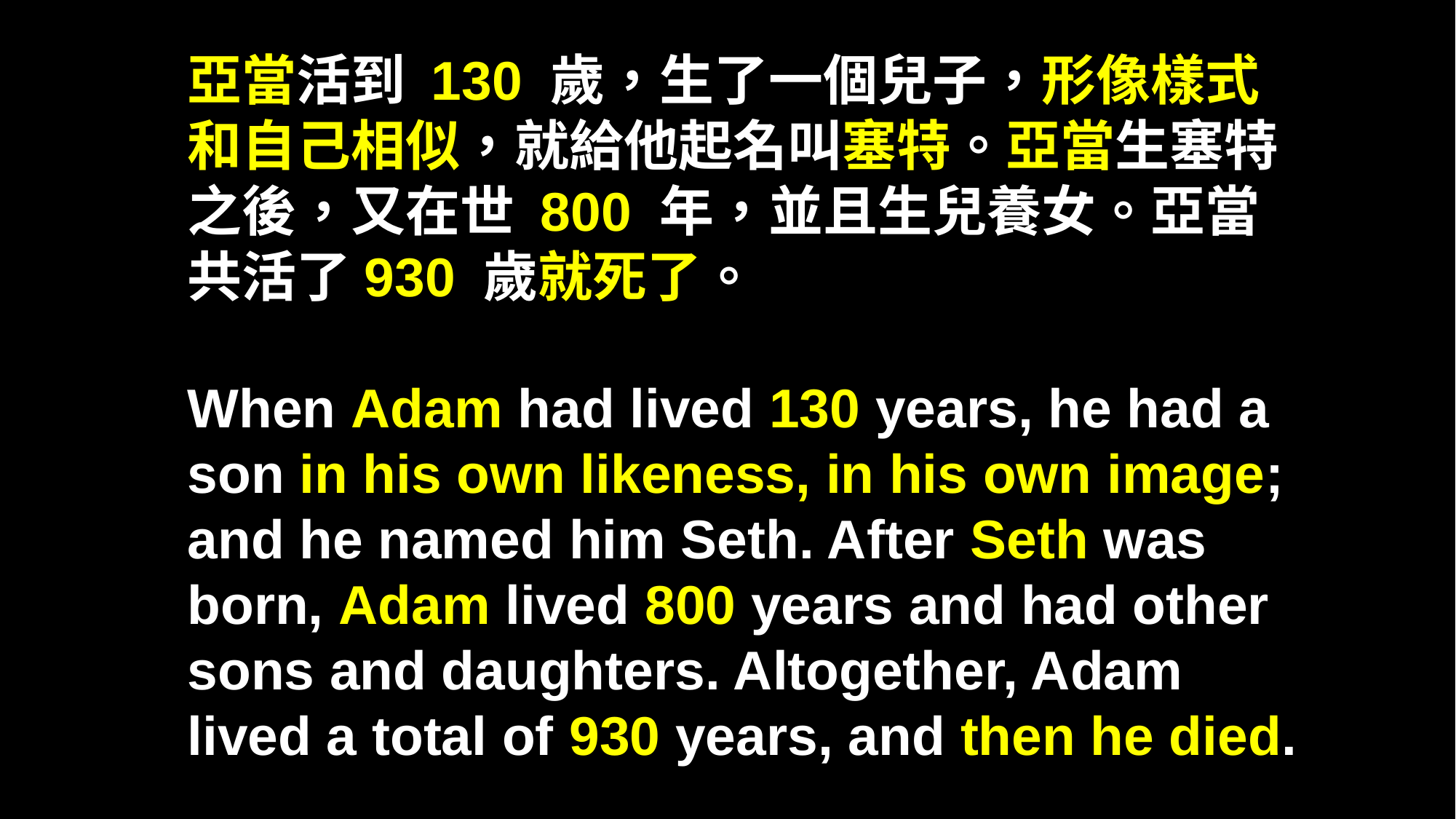

亞當活到 130 歲，生了一個兒子，形像樣式和自己相似，就給他起名叫塞特。亞當生塞特之後，又在世 800 年，並且生兒養女。亞當共活了930 歲就死了。

When Adam had lived 130 years, he had a son in his own likeness, in his own image; and he named him Seth. After Seth was born, Adam lived 800 years and had other sons and daughters. Altogether, Adam lived a total of 930 years, and then he died.